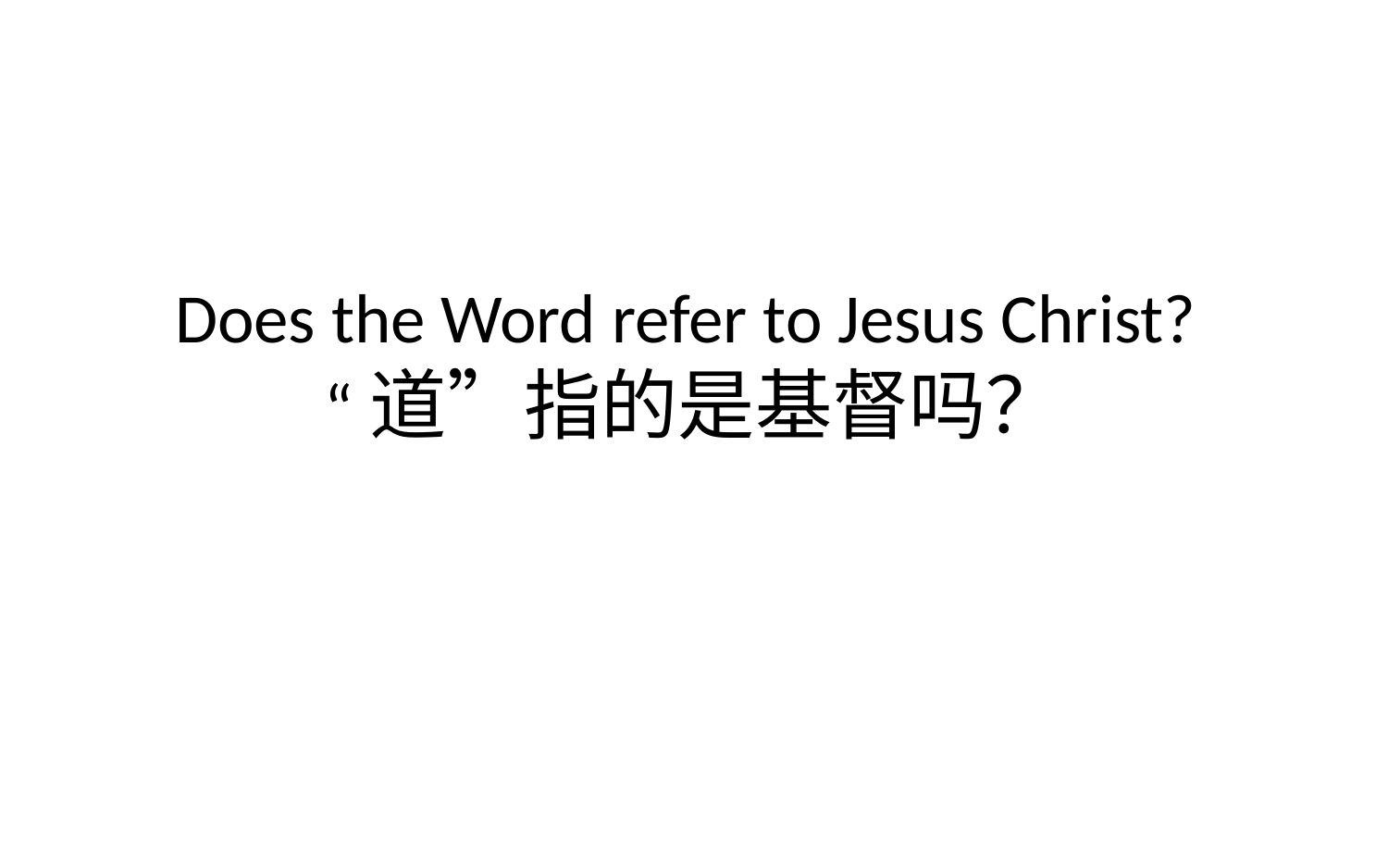

# Does the Word refer to Jesus Christ? “道”指的是基督吗？